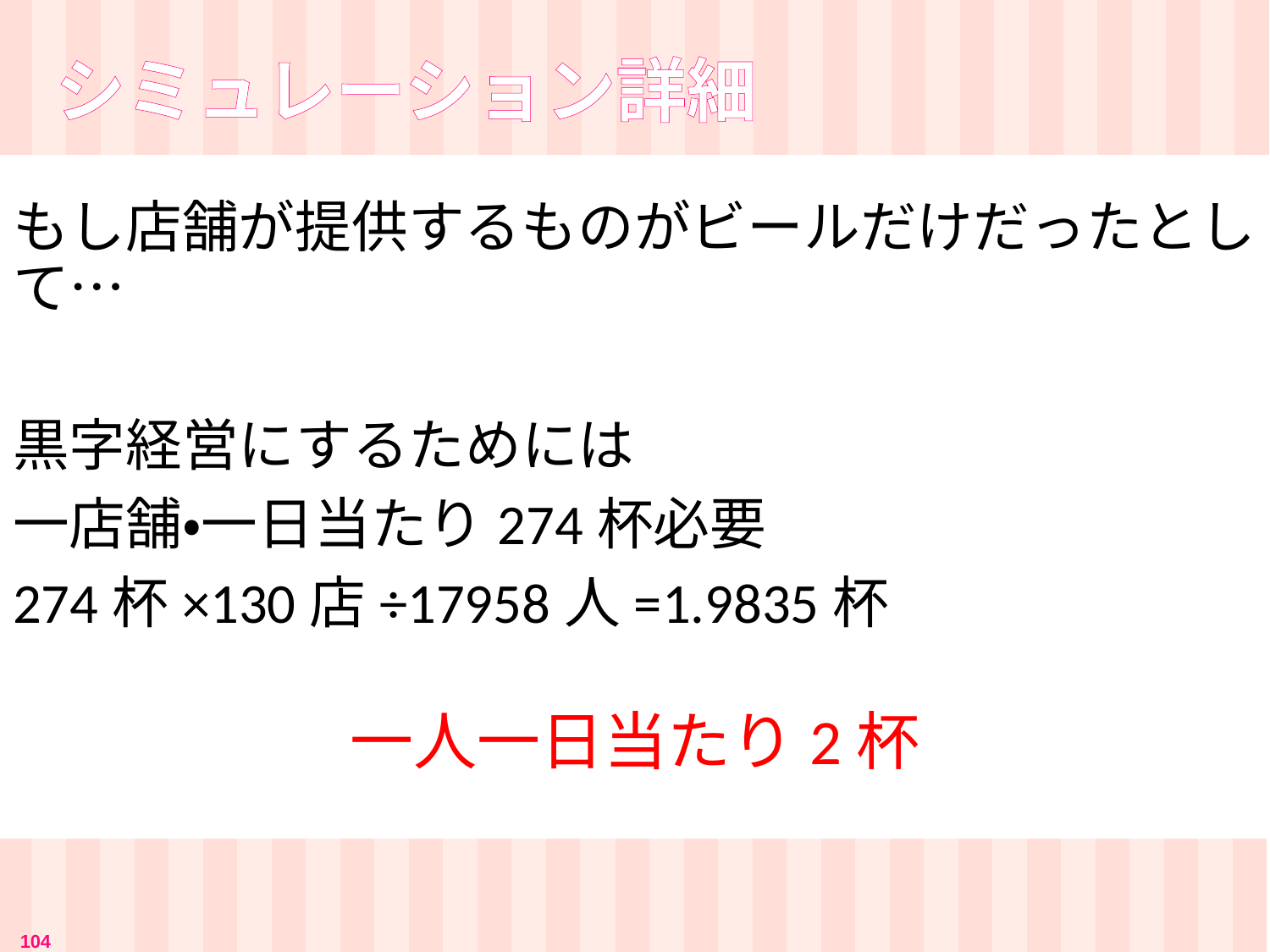

シミュレーション詳細
もし店舗が提供するものがビールだけだったとして…

黒字経営にするためには
一店舗・一日当たり274杯必要
274杯×130店÷17958人=1.9835杯

一人一日当たり2杯